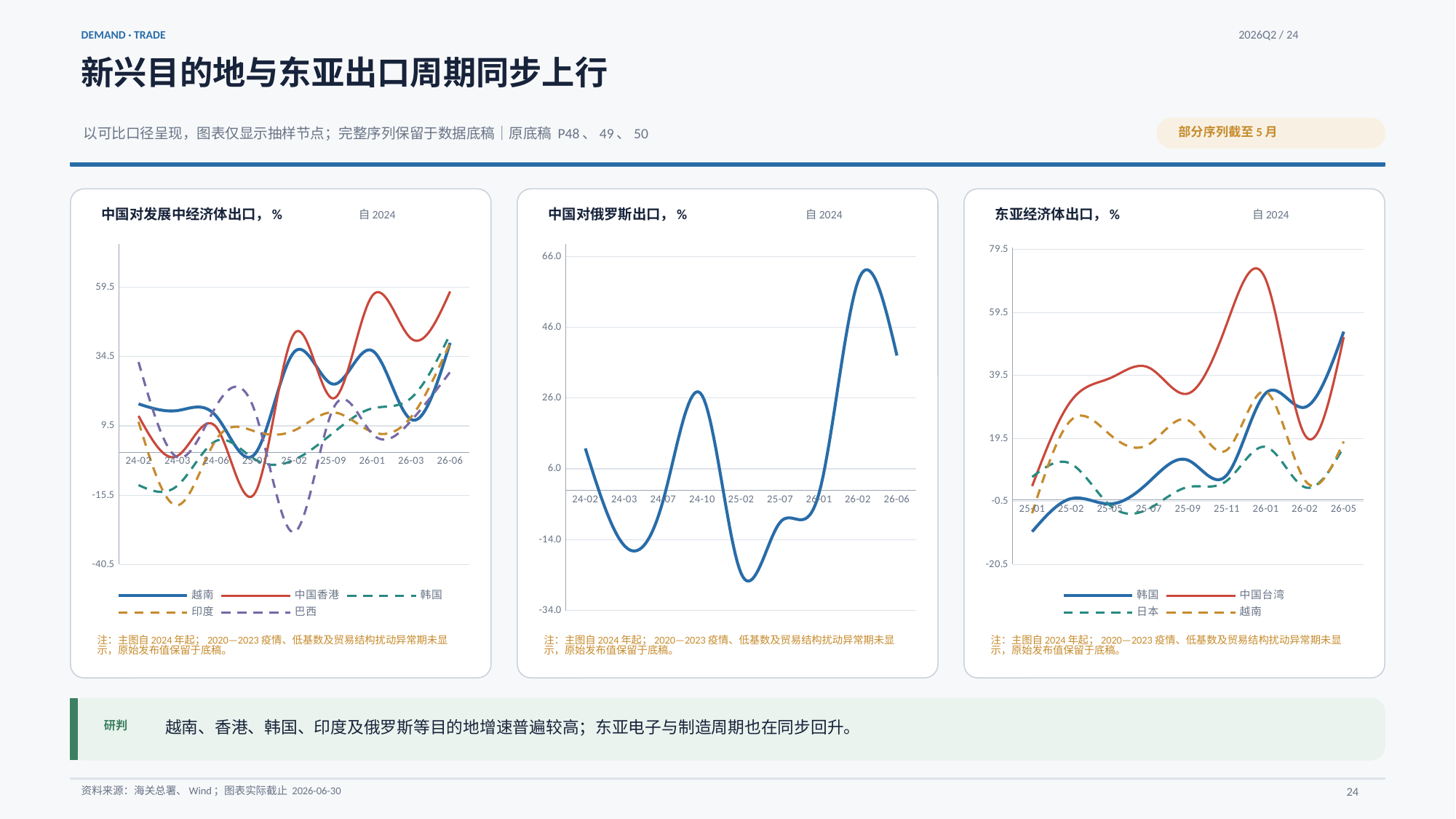

DEMAND · TRADE
2026Q2 / 24
新兴目的地与东亚出口周期同步上行

部分序列截至5月
以可比口径呈现，图表仅显示抽样节点；完整序列保留于数据底稿｜原底稿 P48、49、50

中国对发展中经济体出口，%
中国对俄罗斯出口，%
东亚经济体出口，%
自2024
自2024
自2024

### Chart

| Category |  |  |  |  |  |
|---|---|---|---|---|---|
| 24-02 | 17.412776545941227 | 13.079905352470945 | -11.8831530022794 | 10.967530589847854 | 32.51274584311906 |
| 24-03 | 15.015218126479539 | -1.3589738339367727 | -12.062373788941073 | -19.162168342983392 | -1.8517192150020634 |
| 24-06 | 12.935153583617748 | 8.95980348478848 | 4.1059770671599125 | 4.6681942892887065 | 16.801874515699012 |
| 25-01 | -0.45 | -14.51 | -2.71 | 7.45 | 14.22 |
| 25-02 | 36.19 | 42.85 | -2.76 | 7.84 | -28.83 |
| 25-09 | 24.53 | 19.39 | 7.01 | 14.36 | 15.77 |
| 26-01 | 36.63 | 56.4 | 15.79 | 7.29 | 6.63 |
| 26-03 | 11.79 | 40.97 | 19.57 | 12.73 | 11.36 |
| 26-06 | 39.44 | 57.96 | 42.58 | 39.43 | 28.92 |

### Chart

| Category |  |
|---|---|
| 24-02 | 11.779601264591207 |
| 24-03 | -15.668517401570398 |
| 24-07 | -2.805127167528852 |
| 24-10 | 26.707078885577033 |
| 25-02 | -23.52 |
| 25-07 | -9.12 |
| 26-01 | -0.91 |
| 26-02 | 58.99 |
| 26-06 | 38.04 |

### Chart

| Category |  |  |  |  |
|---|---|---|---|---|
| 25-01 | -10.1 | 4.37 | 7.26 | -4.23 |
| 25-02 | 0.4 | 31.43 | 11.41 | 25.34 |
| 25-05 | -1.3 | 38.64 | -1.78 | 20.68 |
| 25-07 | 5.7 | 41.97 | -2.78 | 17.67 |
| 25-09 | 12.6 | 33.74 | 4.07 | 25.32 |
| 25-11 | 7.9 | 55.96 | 6.08 | 15.83 |
| 26-01 | 33.9 | 69.9 | 16.79 | 34.34 |
| 26-02 | 29.4 | 20.58 | 4.02 | 6.26 |
| 26-05 | 53.4 | 51.68 | 16.85 | 18.52 |
注：主图自2024年起；2020—2023疫情、低基数及贸易结构扰动异常期未显示，原始发布值保留于底稿。
注：主图自2024年起；2020—2023疫情、低基数及贸易结构扰动异常期未显示，原始发布值保留于底稿。
注：主图自2024年起；2020—2023疫情、低基数及贸易结构扰动异常期未显示，原始发布值保留于底稿。

越南、香港、韩国、印度及俄罗斯等目的地增速普遍较高；东亚电子与制造周期也在同步回升。
研判

资料来源：海关总署、Wind；图表实际截止 2026-06-30
24